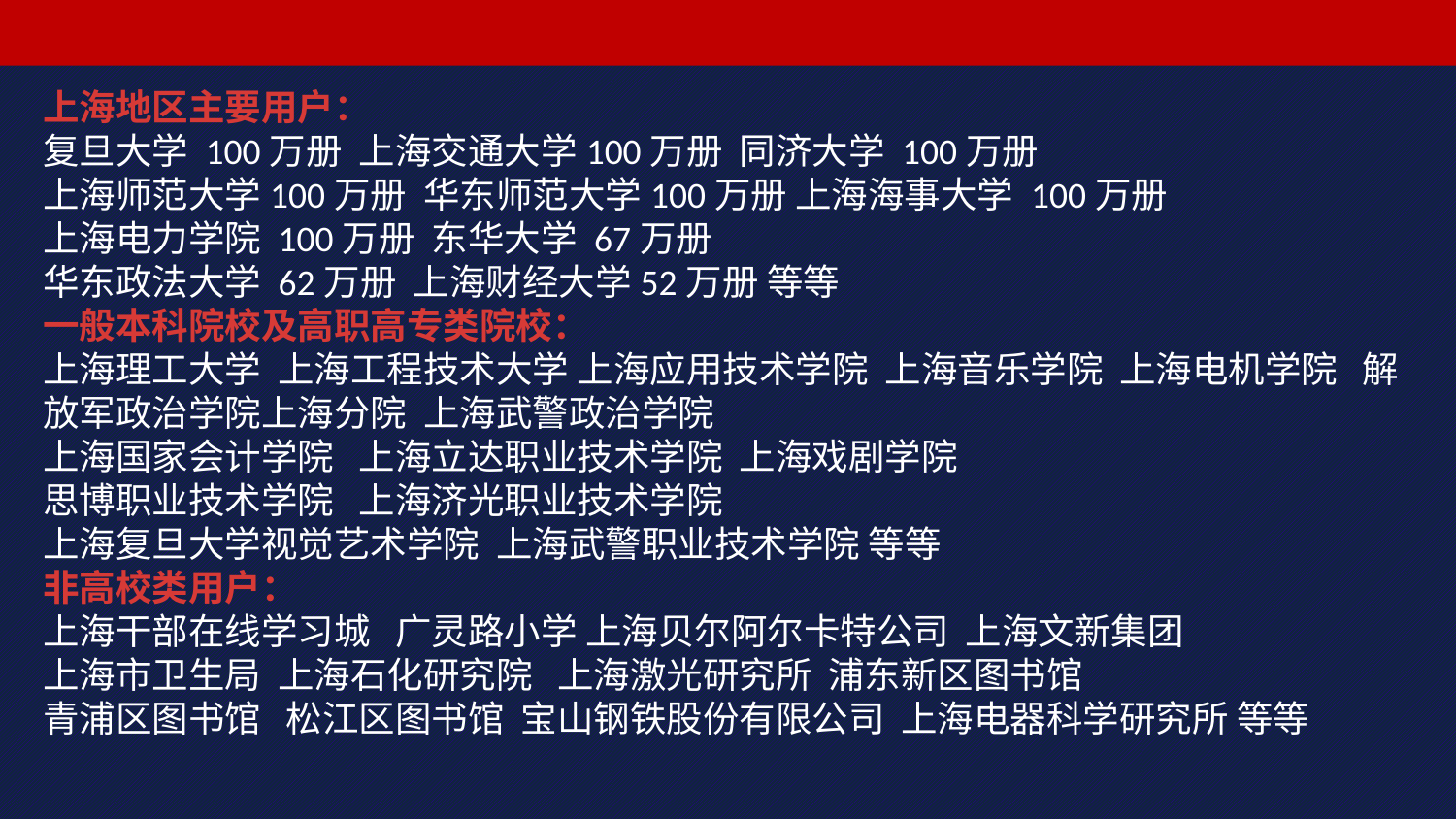

上海地区主要用户：
复旦大学 100万册  上海交通大学100万册  同济大学 100万册
上海师范大学100万册  华东师范大学100万册 上海海事大学 100万册
上海电力学院 100万册  东华大学 67万册
华东政法大学 62万册  上海财经大学52万册 等等
一般本科院校及高职高专类院校：
上海理工大学  上海工程技术大学 上海应用技术学院  上海音乐学院  上海电机学院   解放军政治学院上海分院  上海武警政治学院
上海国家会计学院   上海立达职业技术学院  上海戏剧学院
思博职业技术学院   上海济光职业技术学院
上海复旦大学视觉艺术学院  上海武警职业技术学院 等等
非高校类用户：
上海干部在线学习城   广灵路小学 上海贝尔阿尔卡特公司  上海文新集团
上海市卫生局  上海石化研究院   上海激光研究所  浦东新区图书馆
青浦区图书馆   松江区图书馆  宝山钢铁股份有限公司  上海电器科学研究所 等等